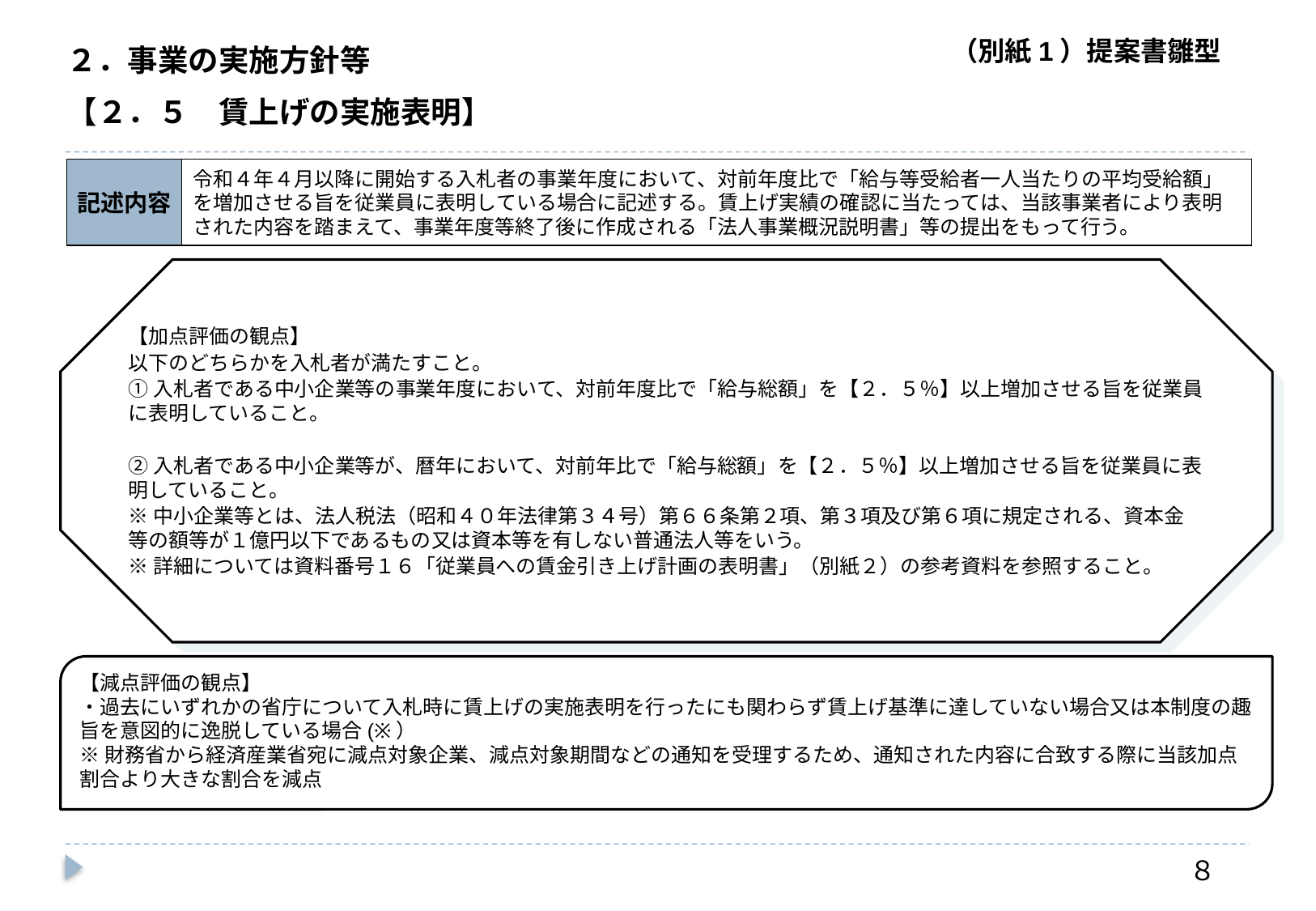

２．事業の実施方針等
【２．５　賃上げの実施表明】
記述内容
令和４年４月以降に開始する入札者の事業年度において、対前年度比で「給与等受給者一人当たりの平均受給額」を増加させる旨を従業員に表明している場合に記述する。賃上げ実績の確認に当たっては、当該事業者により表明された内容を踏まえて、事業年度等終了後に作成される「法人事業概況説明書」等の提出をもって行う。
【加点評価の観点】
以下のどちらかを入札者が満たすこと。
①入札者である中小企業等の事業年度において、対前年度比で「給与総額」を【２．５％】以上増加させる旨を従業員に表明していること。

②入札者である中小企業等が、暦年において、対前年比で「給与総額」を【２．５％】以上増加させる旨を従業員に表明していること。
※中小企業等とは、法人税法（昭和４０年法律第３４号）第６６条第２項、第３項及び第６項に規定される、資本金等の額等が１億円以下であるもの又は資本等を有しない普通法人等をいう。
※詳細については資料番号１６「従業員への賃金引き上げ計画の表明書」（別紙２）の参考資料を参照すること。
【減点評価の観点】
・過去にいずれかの省庁について入札時に賃上げの実施表明を行ったにも関わらず賃上げ基準に達していない場合又は本制度の趣旨を意図的に逸脱している場合(※）
※財務省から経済産業省宛に減点対象企業、減点対象期間などの通知を受理するため、通知された内容に合致する際に当該加点割合より大きな割合を減点
８